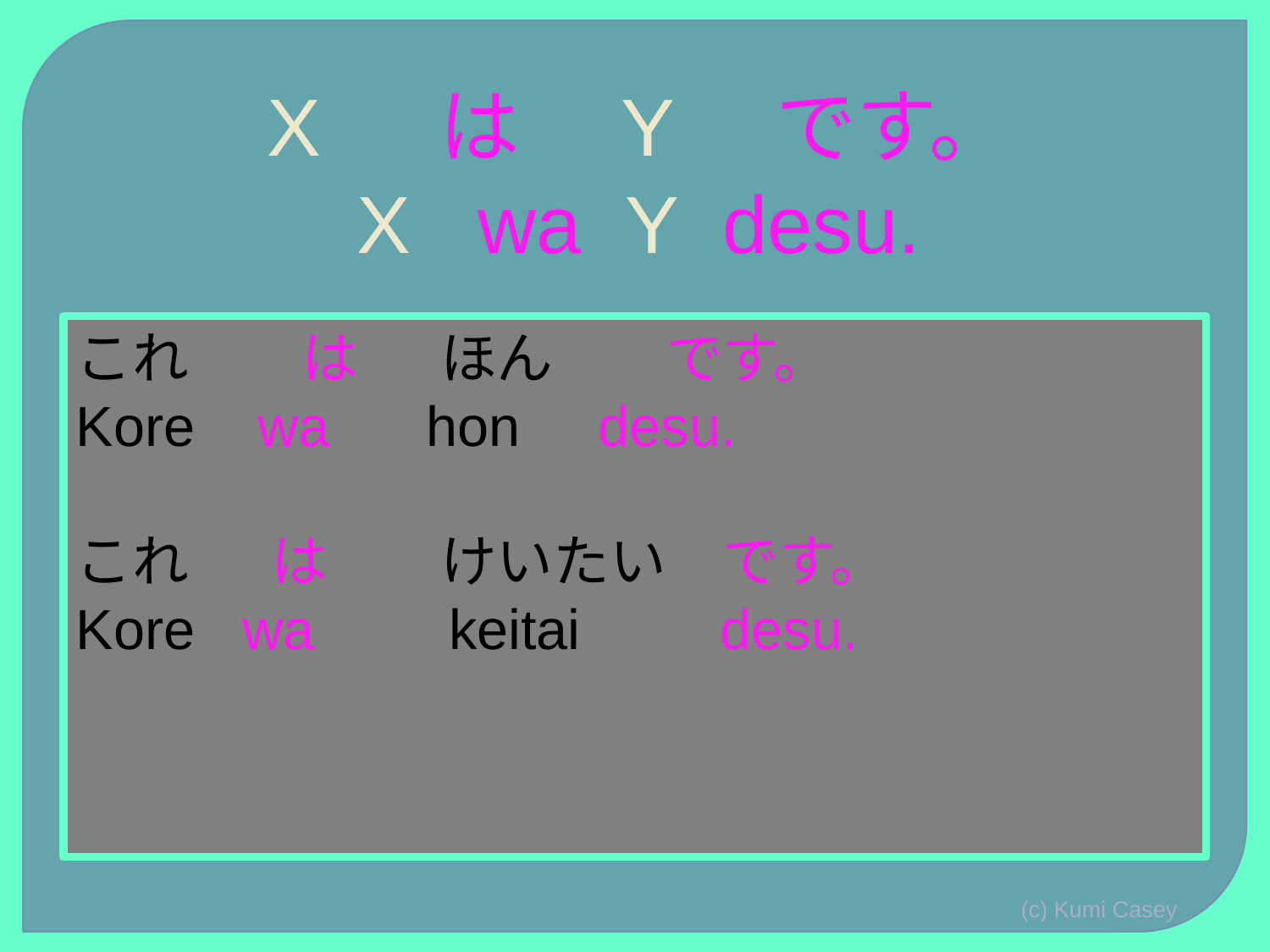

# X　 は　Y　です。 X   wa  Y  desu.
これ　　は　  ほん　　です。
Kore    wa　 hon     desu.

これ　  は　　けいたい　です。
Kore   wa　    keitai　　desu.

(c) Kumi Casey